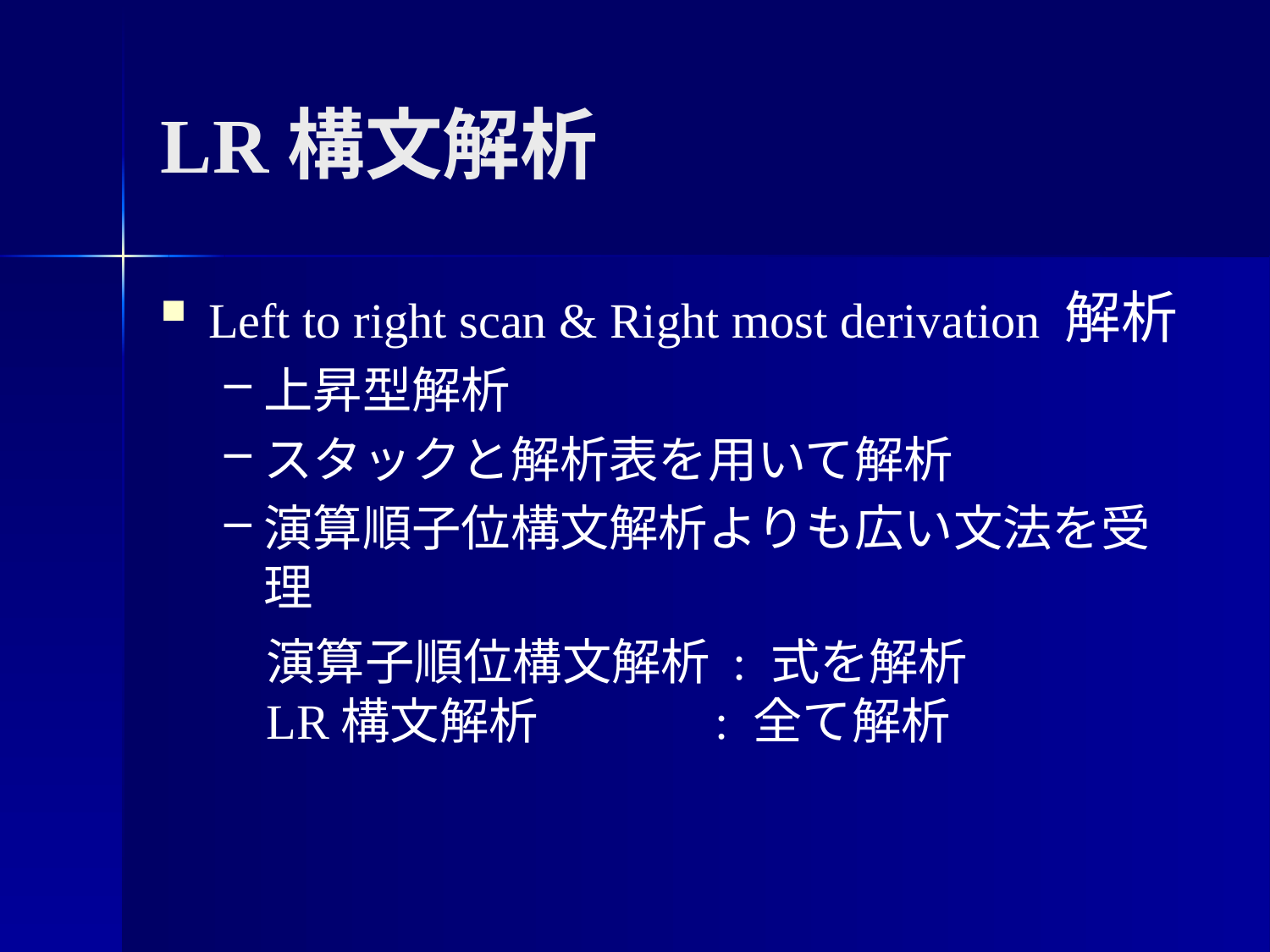

# LR構文解析
Left to right scan & Right most derivation 解析
上昇型解析
スタックと解析表を用いて解析
演算順子位構文解析よりも広い文法を受理
演算子順位構文解析 : 式を解析
LR構文解析               : 全て解析